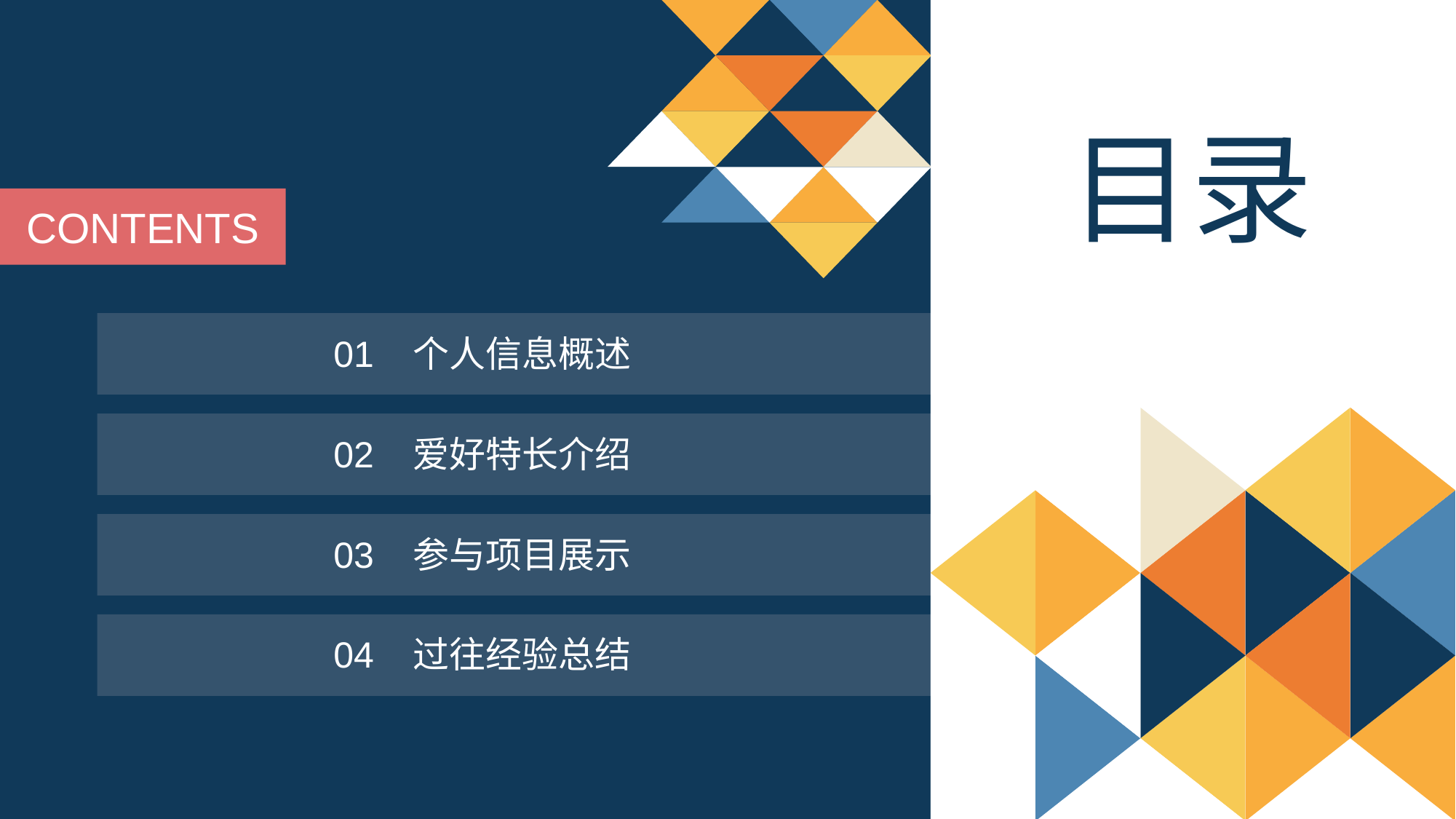

目录
CONTENTS

01   个人信息概述

02   爱好特长介绍

03   参与项目展示

04   过往经验总结